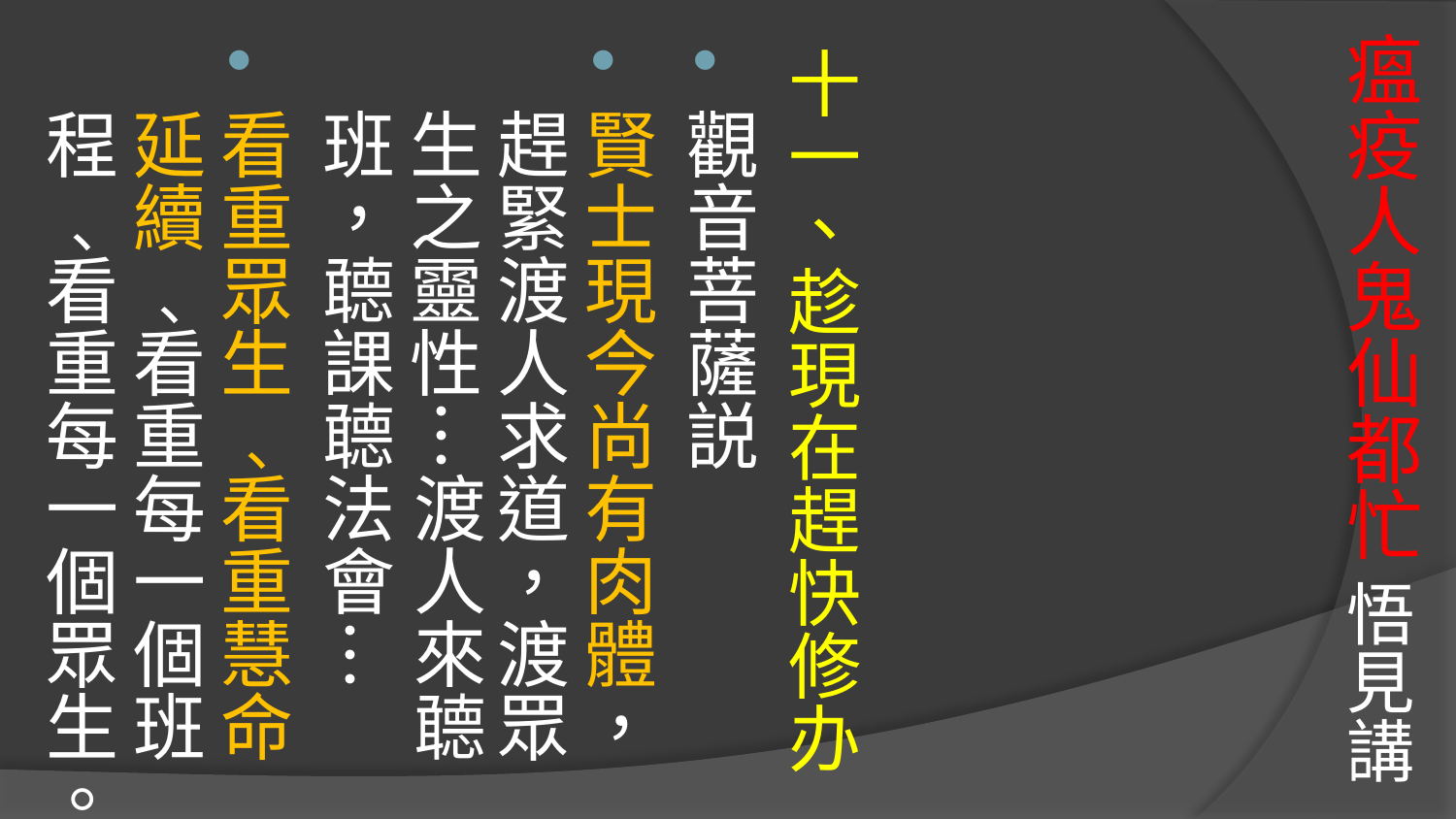

# 瘟疫人鬼仙都忙 悟見講
十一、趁現在趕快修办
觀音菩薩説
賢士現今尚有肉體，趕緊渡人求道，渡眾生之靈性…渡人來聼班，聼課聼法會…
看重眾生﹑看重慧命延續﹑看重每一個班程﹑看重每一個眾生。